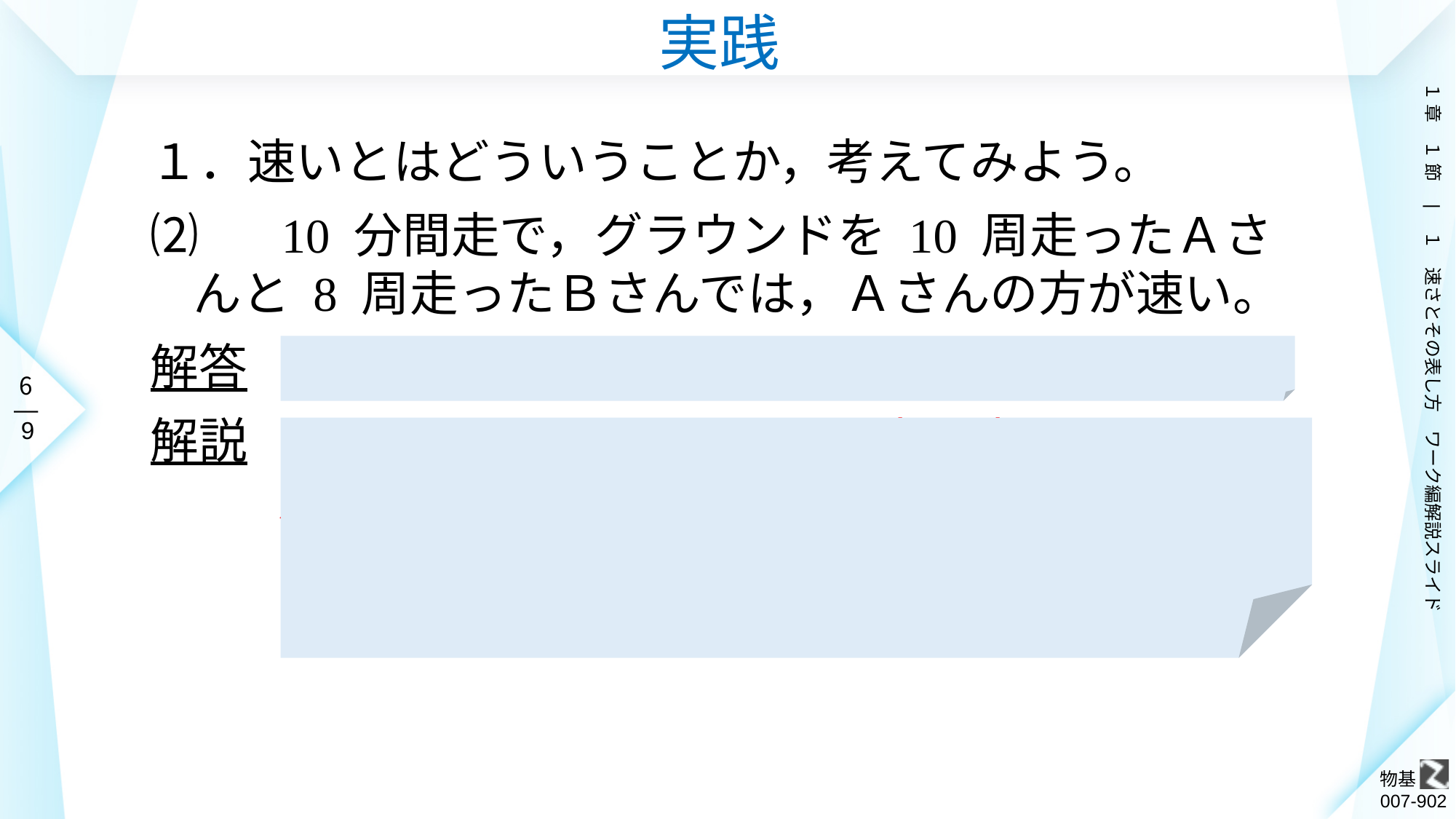

# 実践
１．速いとはどういうことか，考えてみよう。
⑵ 　10 分間走で，グラウンドを 10 周走ったＡさんと 8 周走ったＢさんでは，Ａさんの方が速い。
解答　ア：走った時間が同じならば，走った距離が長い方が速い。
解説　ＡさんとＢさんは 10 分間走を走ったので，走った時間が同じである。同じ時間の間に，Ａさんの方が ２周多く走っているため，アの考え方により，Ａさんの方が速いと判断できる。